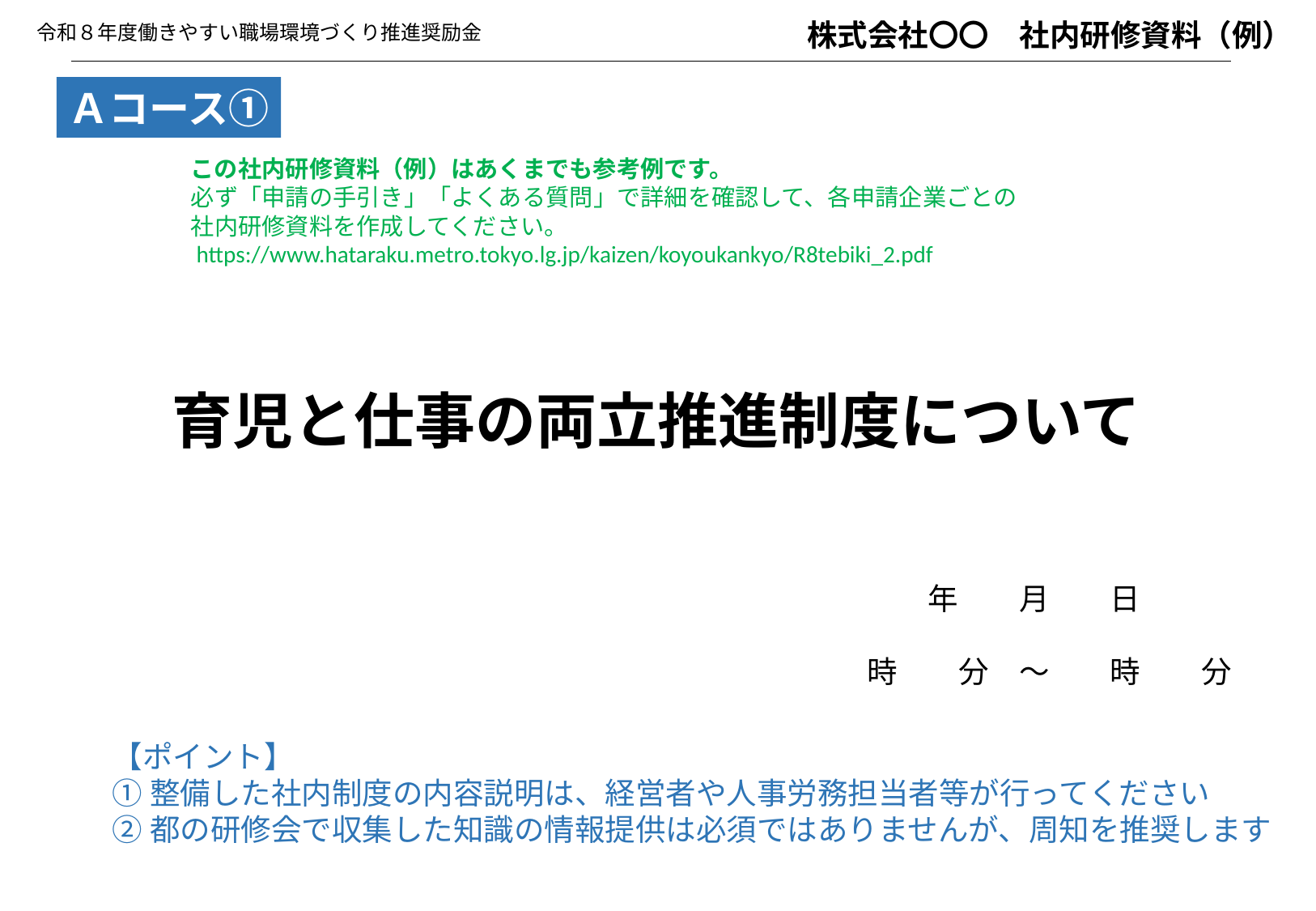

株式会社〇〇　社内研修資料（例）
令和８年度働きやすい職場環境づくり推進奨励金
Ａコース①
　この社内研修資料（例）はあくまでも参考例です。
　必ず「申請の手引き」「よくある質問」で詳細を確認して、各申請企業ごとの
　社内研修資料を作成してください。
　https://www.hataraku.metro.tokyo.lg.jp/kaizen/koyoukankyo/R8tebiki_2.pdf
育児と仕事の両立推進制度について
　年　　月　　日

　　時　　分　～　　時　　分
【ポイント】
①整備した社内制度の内容説明は、経営者や人事労務担当者等が行ってください
②都の研修会で収集した知識の情報提供は必須ではありませんが、周知を推奨します